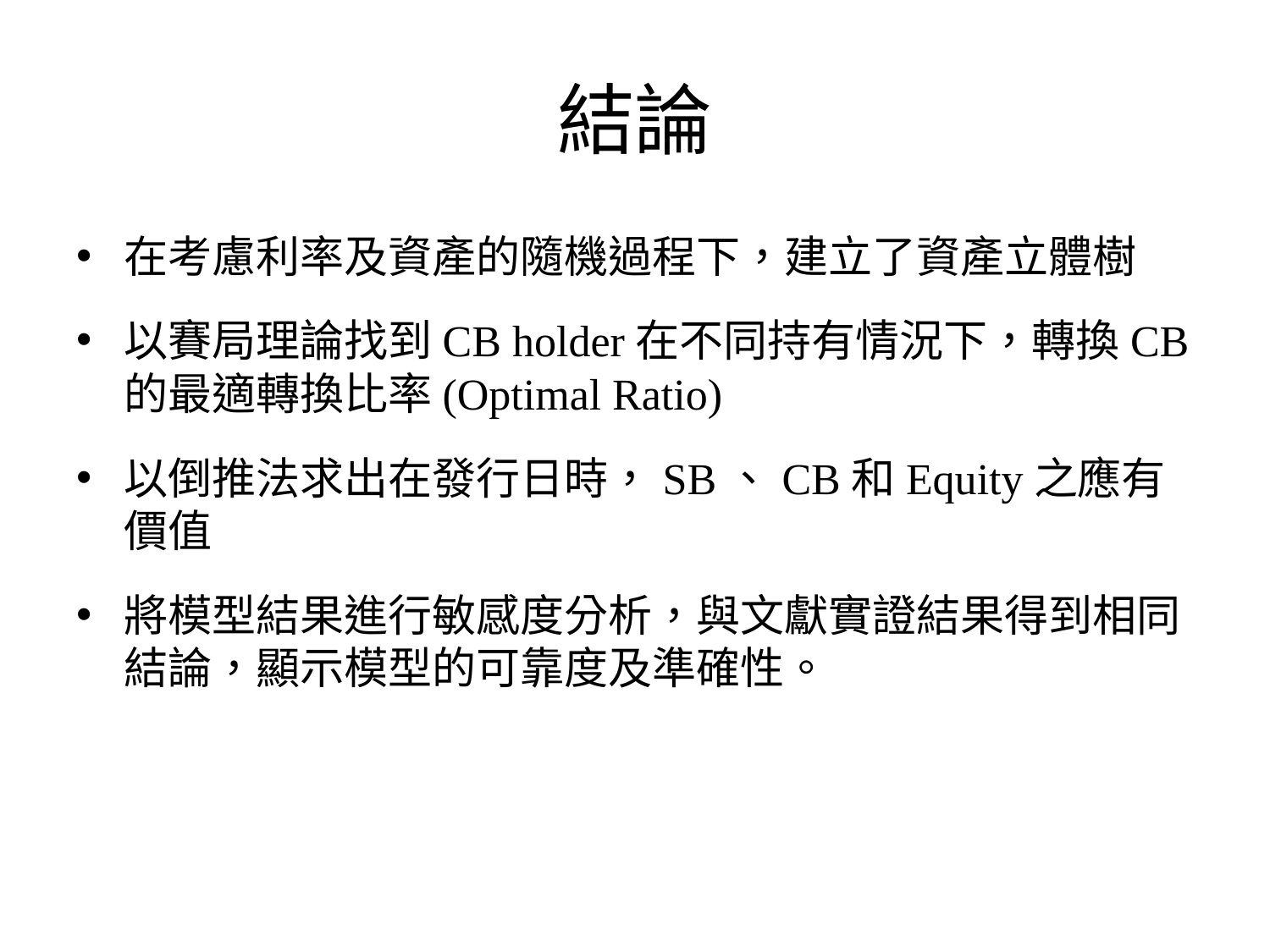

# 結論
在考慮利率及資產的隨機過程下，建立了資產立體樹
以賽局理論找到CB holder在不同持有情況下，轉換CB的最適轉換比率(Optimal Ratio)
以倒推法求出在發行日時，SB、CB和Equity之應有價值
將模型結果進行敏感度分析，與文獻實證結果得到相同結論，顯示模型的可靠度及準確性。